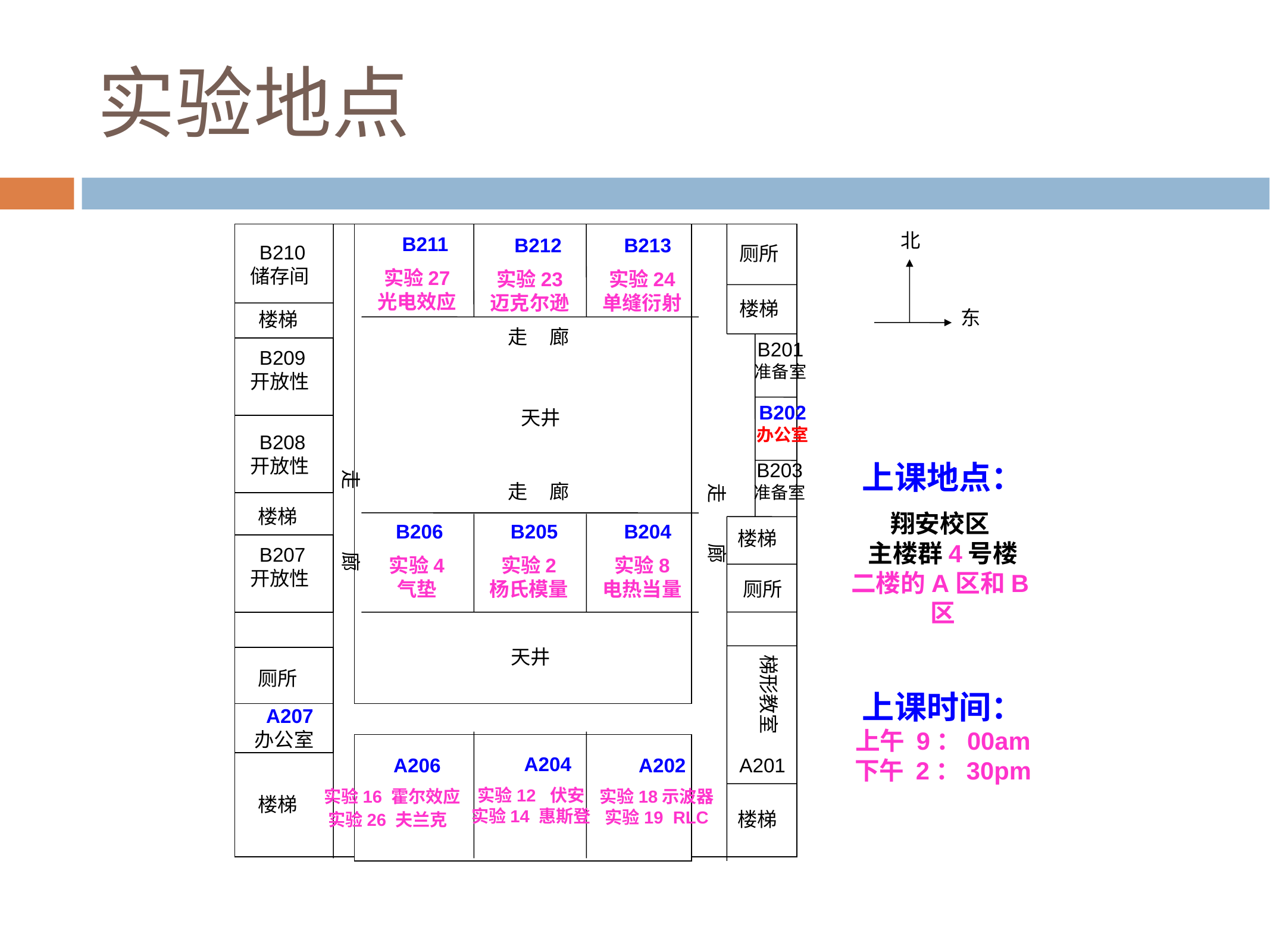

# 实验地点
北

东

   B211
实验27
光电效应
   B212
实验23
迈克尔逊
  B213
实验24
单缝衍射
 B210
储存间
厕所

楼梯

楼梯

走     廊
B201
准备室

 B209
开放性
B202
办公室

天井

 B208
开放性
上课地点：
翔安校区
主楼群4号楼
二楼的A区和B区

上课时间：
上午 9：00am
下午 2：30pm

B203
准备室
走              廊

走         廊
走     廊
楼梯

 B206
实验4
气垫
  B205
实验2
杨氏模量
  B204
实验8
电热当量

楼梯

 B207
开放性

厕所

天井

梯形教室
厕所
  A207
办公室

      A204
实验12  伏安
实验14 惠斯登
         A206
实验16 霍尔效应
实验26 夫兰克
  A202
实验18示波器
实验19  RLC
A201

楼梯
楼梯